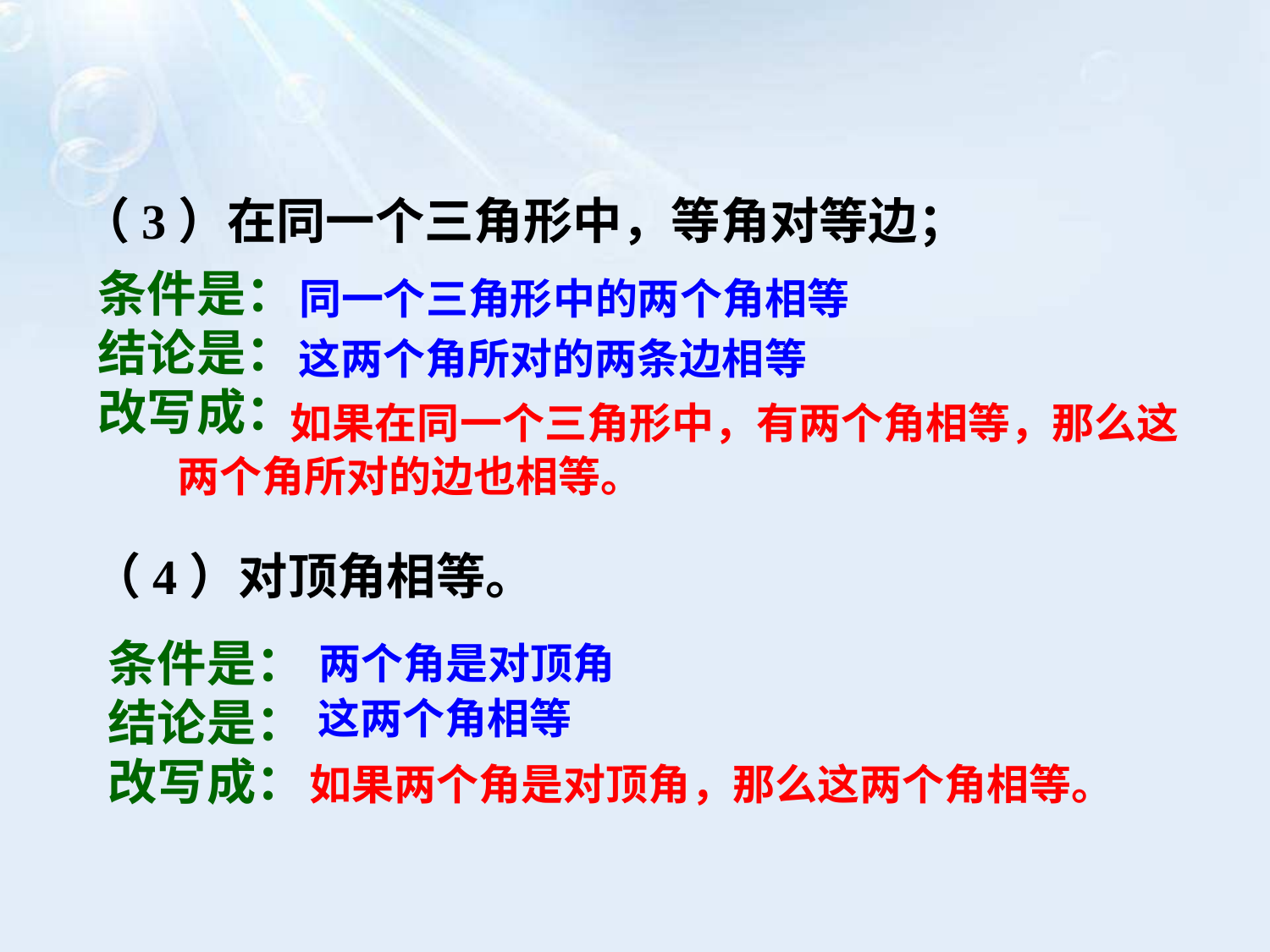

（3）在同一个三角形中，等角对等边；

      （4）对顶角相等。
条件是：
结论是：
改写成：
同一个三角形中的两个角相等
这两个角所对的两条边相等
　　如果在同一个三角形中，有两个角相等，那么这两个角所对的边也相等。
条件是：
结论是：
改写成：
两个角是对顶角
这两个角相等
如果两个角是对顶角，那么这两个角相等。